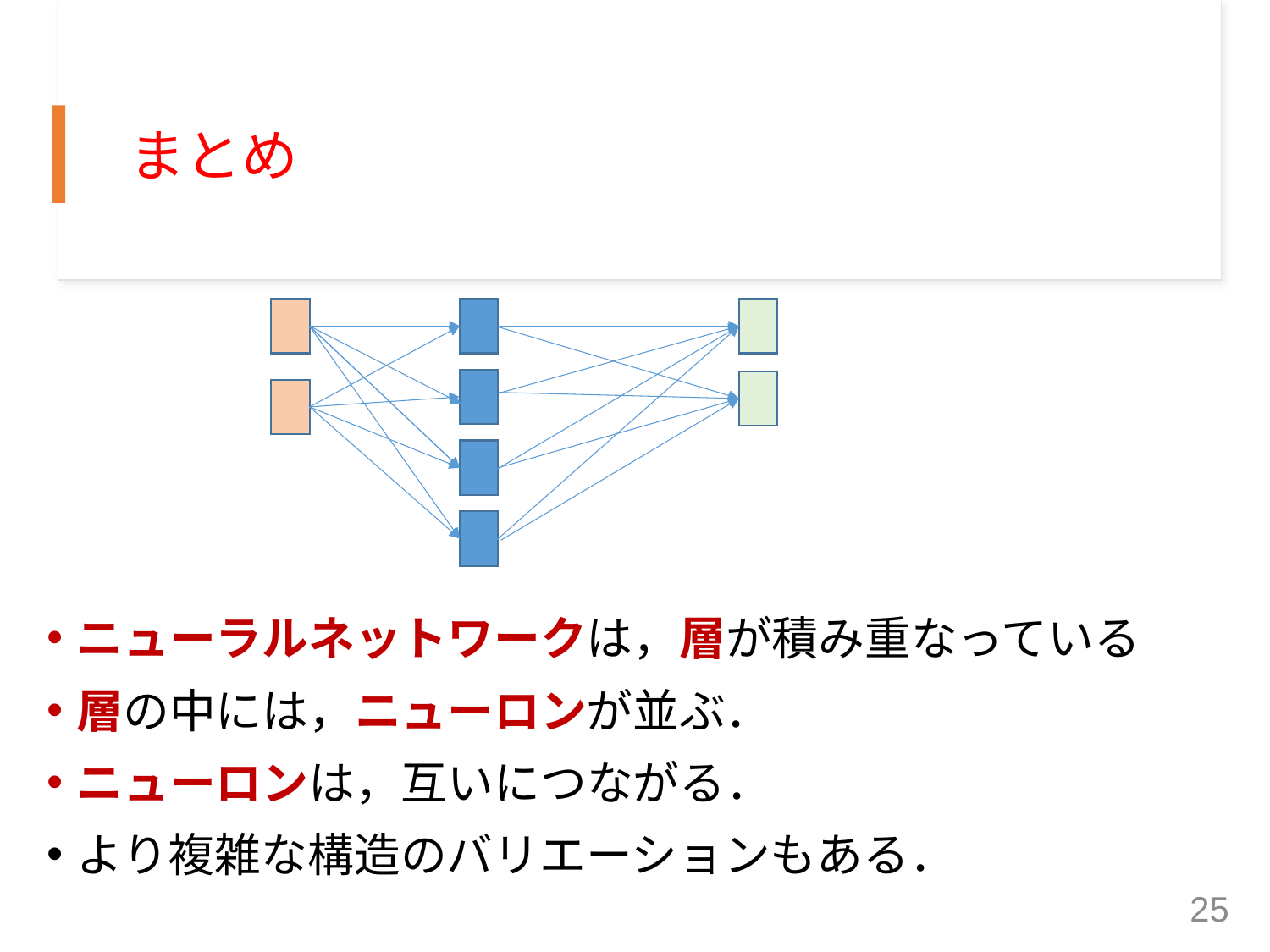

# まとめ

ニューラルネットワークは，層が積み重なっている
層の中には，ニューロンが並ぶ．
ニューロンは，互いにつながる．
より複雑な構造のバリエーションもある．
25